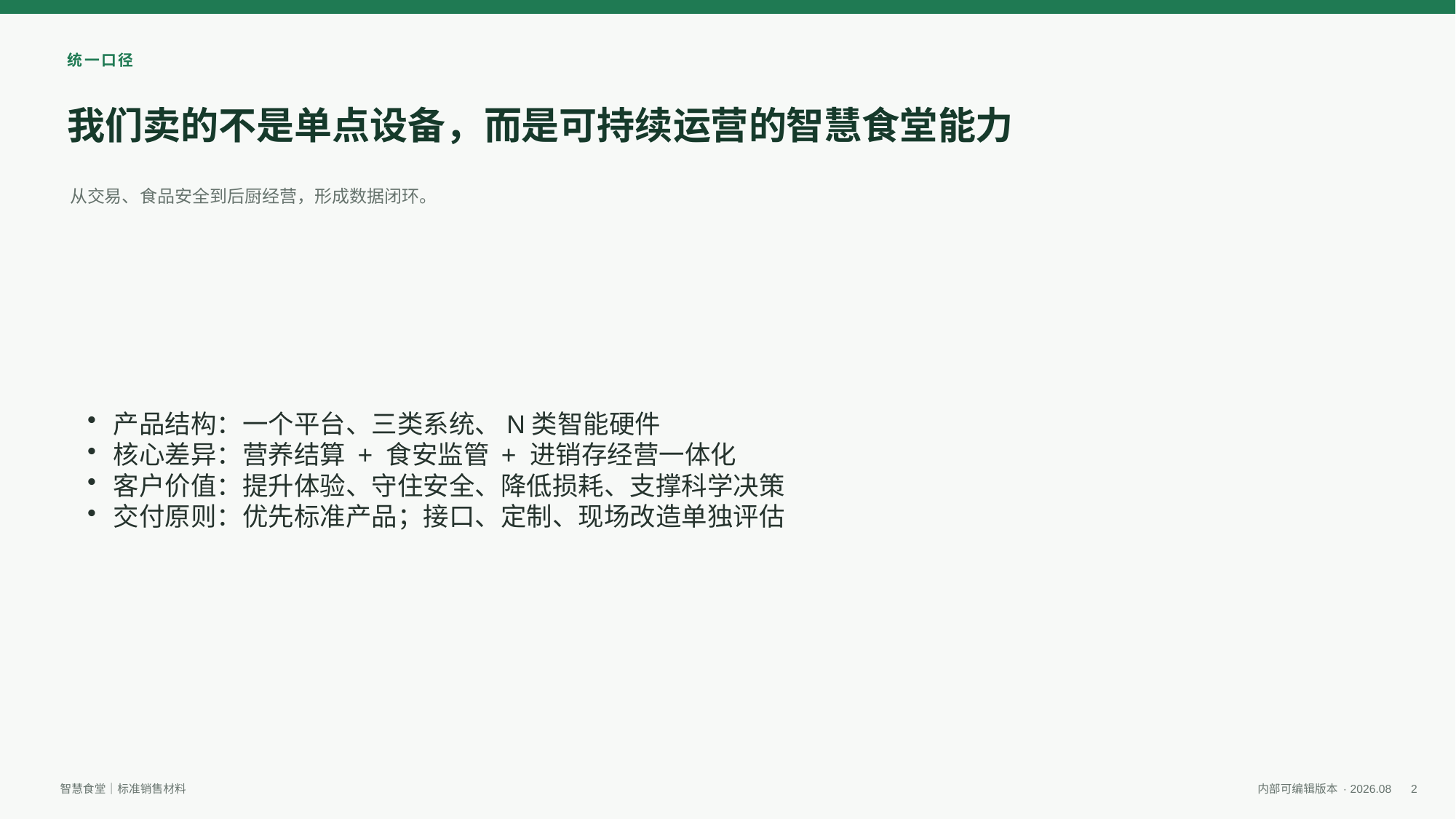

统一口径
我们卖的不是单点设备，而是可持续运营的智慧食堂能力
从交易、食品安全到后厨经营，形成数据闭环。
产品结构：一个平台、三类系统、N类智能硬件
核心差异：营养结算 + 食安监管 + 进销存经营一体化
客户价值：提升体验、守住安全、降低损耗、支撑科学决策
交付原则：优先标准产品；接口、定制、现场改造单独评估
2